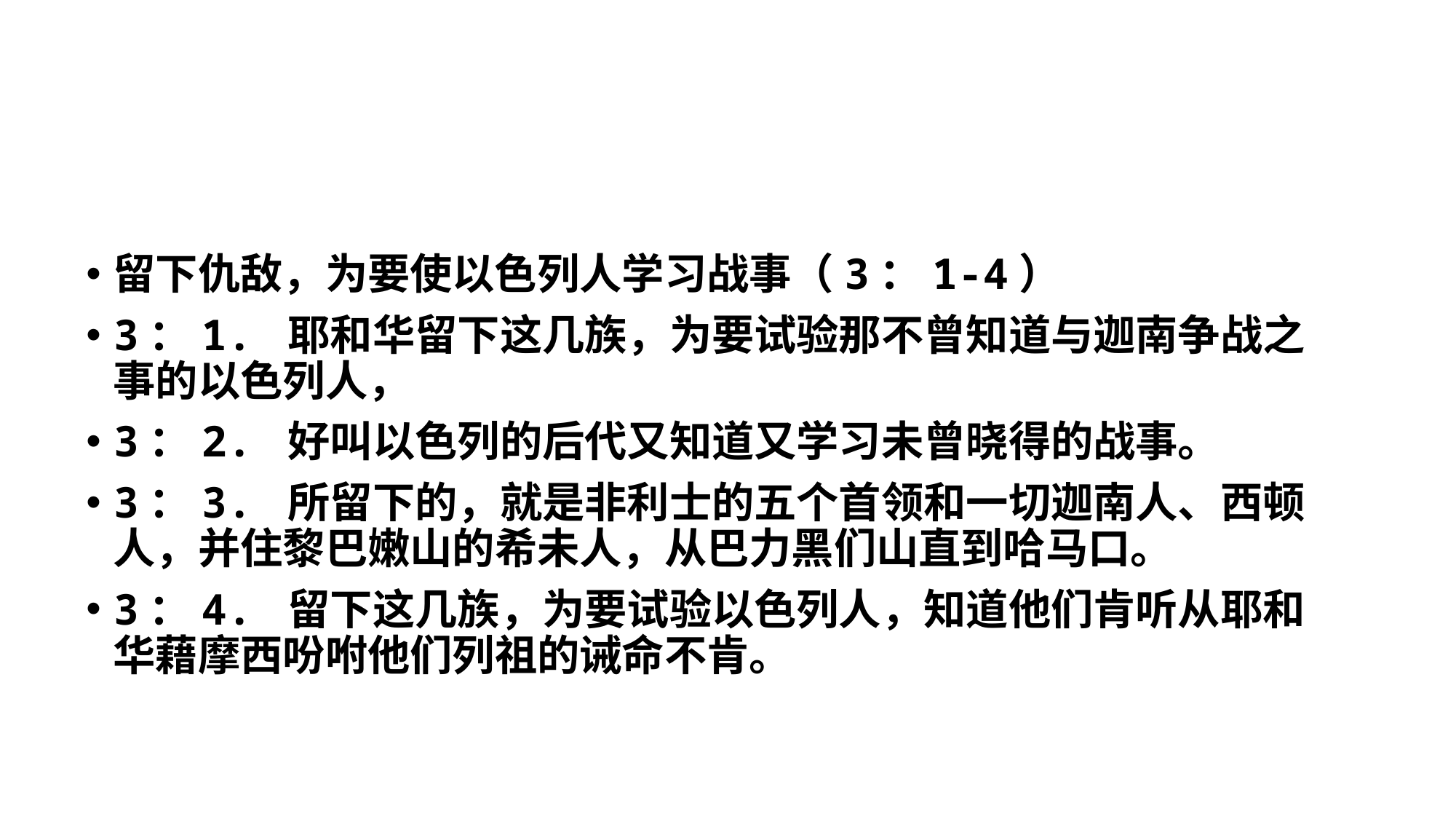

留下仇敌，为要使以色列人学习战事（3：1-4）
3：1. 耶和华留下这几族，为要试验那不曾知道与迦南争战之事的以色列人，
3：2. 好叫以色列的后代又知道又学习未曾晓得的战事。
3：3. 所留下的，就是非利士的五个首领和一切迦南人、西顿人，并住黎巴嫩山的希未人，从巴力黑们山直到哈马口。
3：4. 留下这几族，为要试验以色列人，知道他们肯听从耶和华藉摩西吩咐他们列祖的诫命不肯。